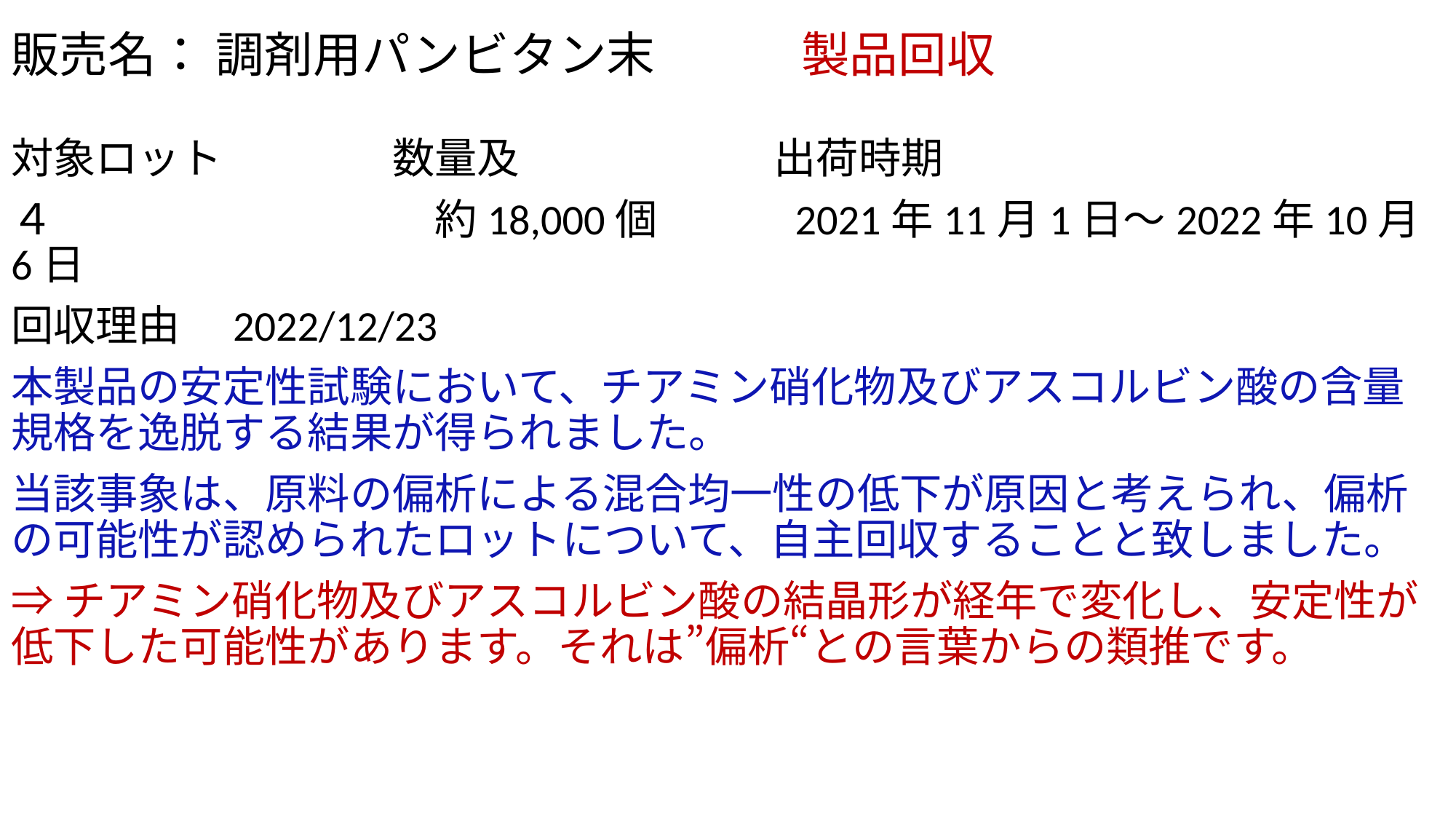

# 販売名： 調剤用パンビタン末　　　製品回収
対象ロット　　　　数量及　　　　　　出荷時期
４　　　　　　　　　約18,000個　　　2021年11月1日～2022年10月6日
回収理由　2022/12/23
本製品の安定性試験において、チアミン硝化物及びアスコルビン酸の含量規格を逸脱する結果が得られました。
当該事象は、原料の偏析による混合均一性の低下が原因と考えられ、偏析の可能性が認められたロットについて、自主回収することと致しました。
⇒チアミン硝化物及びアスコルビン酸の結晶形が経年で変化し、安定性が低下した可能性があります。それは”偏析“との言葉からの類推です。